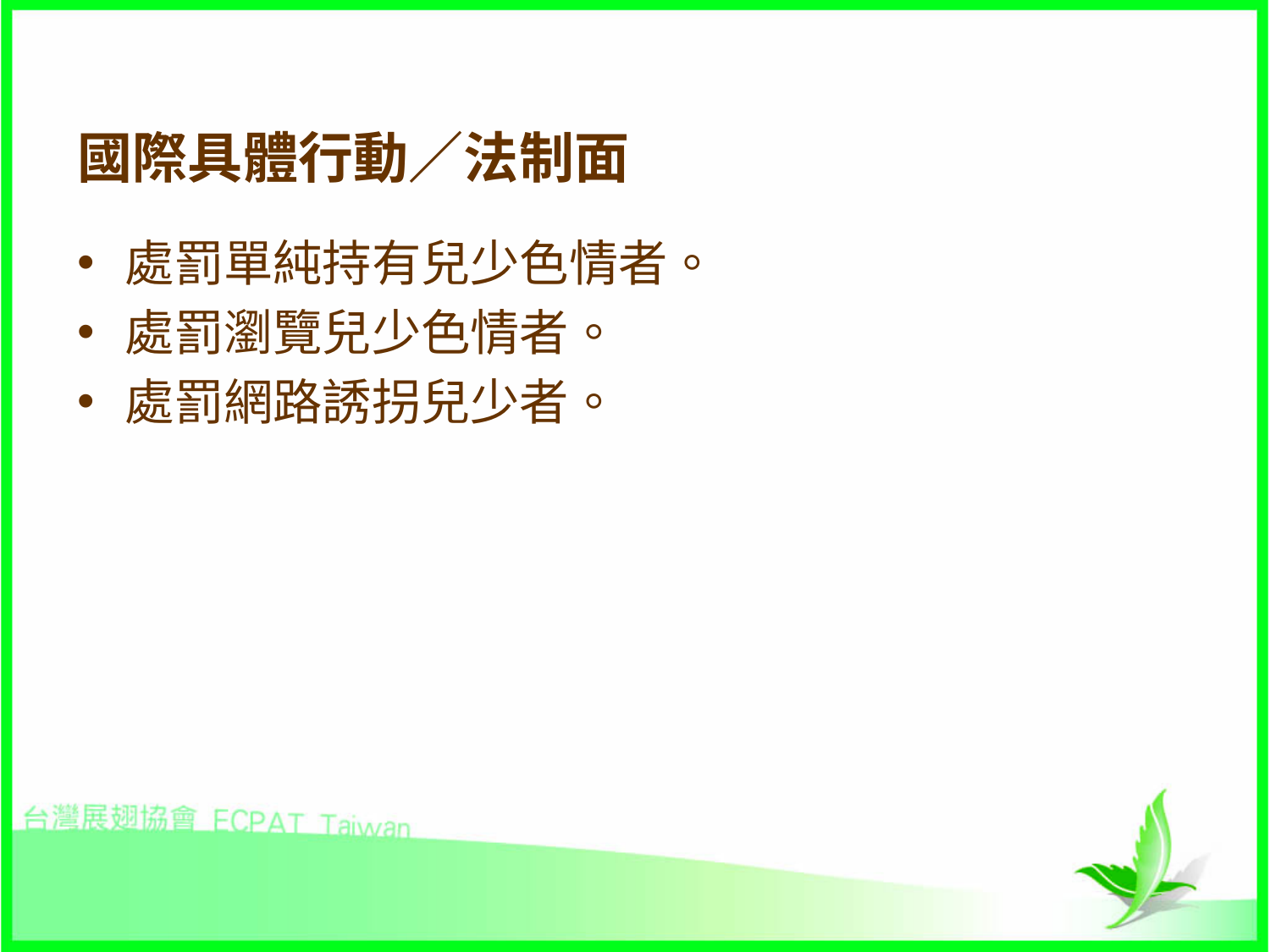

# 國際具體行動／法制面
處罰單純持有兒少色情者。
處罰瀏覽兒少色情者。
處罰網路誘拐兒少者。